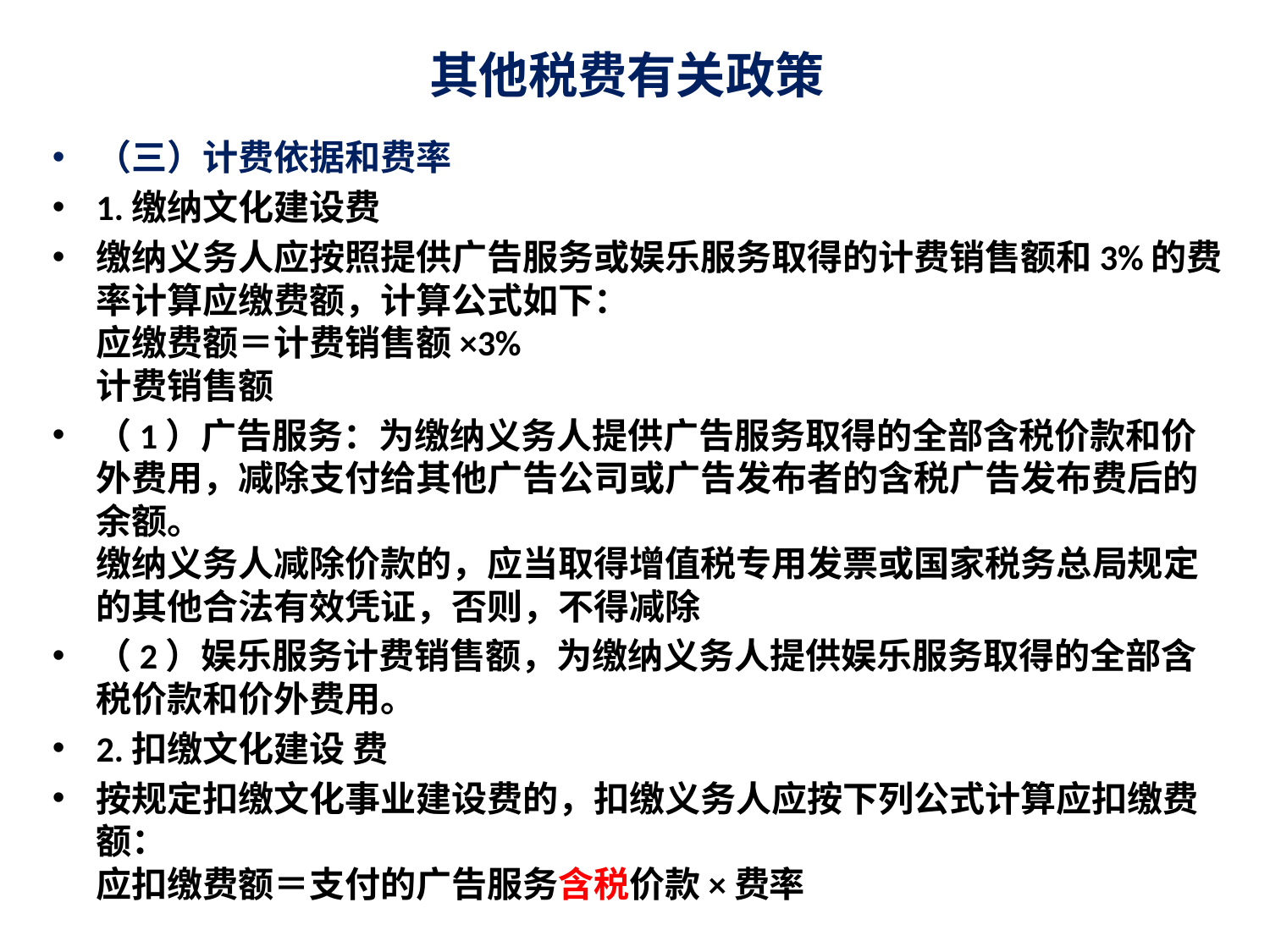

# 其他税费有关政策
（三）计费依据和费率
1.缴纳文化建设费
缴纳义务人应按照提供广告服务或娱乐服务取得的计费销售额和3%的费率计算应缴费额，计算公式如下：
应缴费额＝计费销售额×3%
计费销售额
（1）广告服务：为缴纳义务人提供广告服务取得的全部含税价款和价外费用，减除支付给其他广告公司或广告发布者的含税广告发布费后的余额。
缴纳义务人减除价款的，应当取得增值税专用发票或国家税务总局规定的其他合法有效凭证，否则，不得减除
（2）娱乐服务计费销售额，为缴纳义务人提供娱乐服务取得的全部含税价款和价外费用。
2.扣缴文化建设 费
按规定扣缴文化事业建设费的，扣缴义务人应按下列公式计算应扣缴费额：
应扣缴费额＝支付的广告服务含税价款×费率